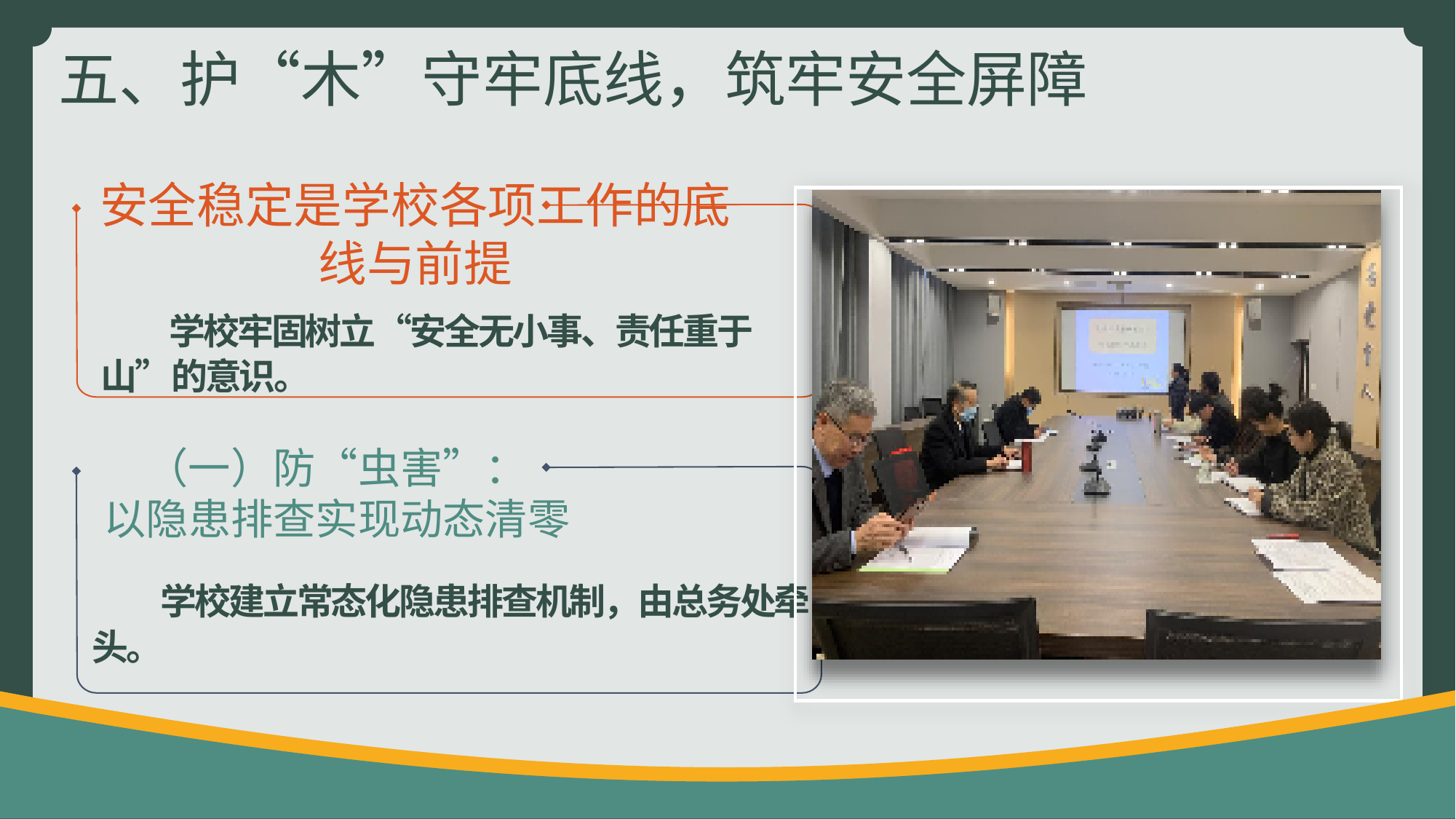

五、护“木”守牢底线，筑牢安全屏障
安全稳定是学校各项工作的底线与前提

学校牢固树立“安全无小事、责任重于山”的意识。

（一）防“虫害”：
以隐患排查实现动态清零

学校建立常态化隐患排查机制，由总务处牵头。